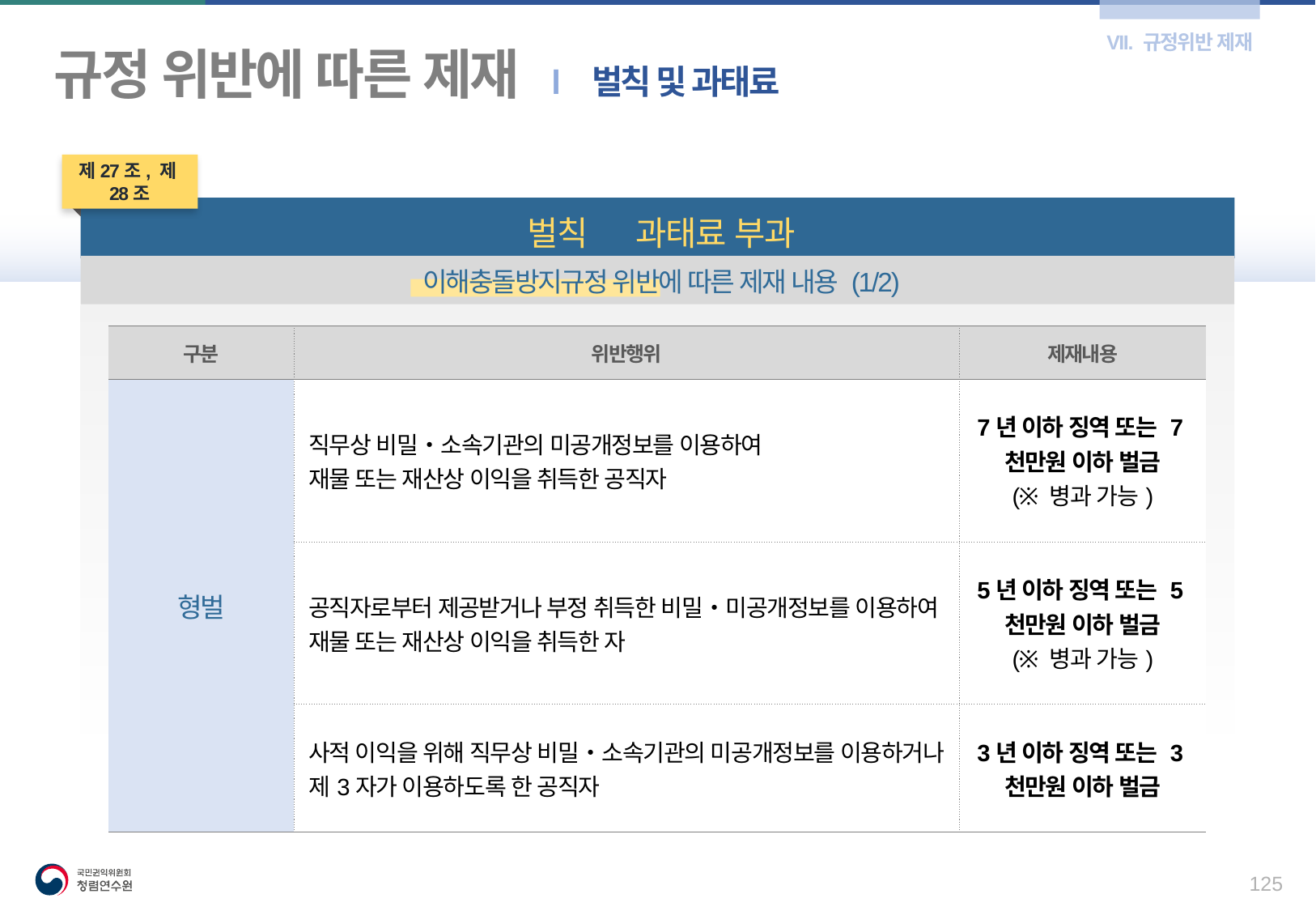

VII. 규정위반 제재

규정 위반에 따른 제재   l   벌칙 및 과태료
제27조, 제28조

벌칙 및 과태료 부과

이해충돌방지규정 위반에 따른 제재 내용 (1/2)

| 구분 | 위반행위 | 제재내용 |
| --- | --- | --- |
| 형벌 | 직무상 비밀‧소속기관의 미공개정보를 이용하여 재물 또는 재산상 이익을 취득한 공직자 | 7년 이하 징역 또는 7천만원 이하 벌금 (※ 병과 가능) |
|  | 공직자로부터 제공받거나 부정 취득한 비밀‧미공개정보를 이용하여 재물 또는 재산상 이익을 취득한 자 | 5년 이하 징역 또는 5천만원 이하 벌금 (※ 병과 가능) |
|  | 사적 이익을 위해 직무상 비밀‧소속기관의 미공개정보를 이용하거나 제3자가 이용하도록 한 공직자 | 3년 이하 징역 또는 3천만원 이하 벌금 |
125